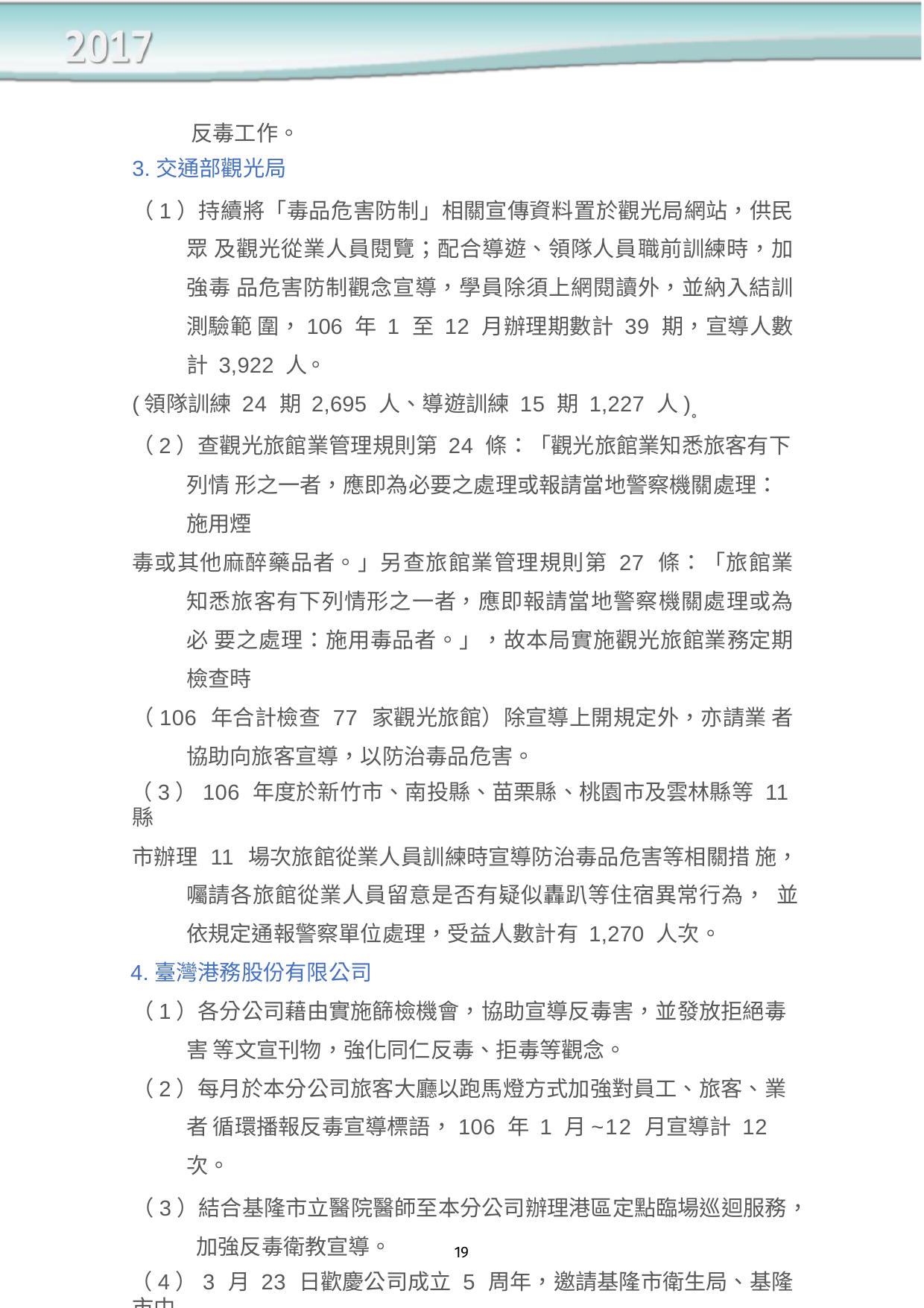

反毒工作。
3.交通部觀光局
（1）持續將「毒品危害防制」相關宣傳資料置於觀光局網站，供民眾 及觀光從業人員閱覽；配合導遊、領隊人員職前訓練時，加強毒 品危害防制觀念宣導，學員除須上網閱讀外，並納入結訓測驗範 圍，106 年 1 至 12 月辦理期數計 39 期，宣導人數計 3,922 人。
(領隊訓練 24 期 2,695 人、導遊訓練 15 期 1,227 人)〭
（2）查觀光旅館業管理規則第 24 條：「觀光旅館業知悉旅客有下列情 形之一者，應即為必要之處理或報請當地警察機關處理：施用煙
毒或其他麻醉藥品者。」另查旅館業管理規則第 27 條：「旅館業 知悉旅客有下列情形之一者，應即報請當地警察機關處理或為必 要之處理：施用毒品者。」，故本局實施觀光旅館業務定期檢查時
（106 年合計檢查 77 家觀光旅館）除宣導上開規定外，亦請業 者協助向旅客宣導，以防治毒品危害。
（3）106 年度於新竹市、南投縣、苗栗縣、桃園市及雲林縣等 11 縣
市辦理 11 場次旅館從業人員訓練時宣導防治毒品危害等相關措 施，囑請各旅館從業人員留意是否有疑似轟趴等住宿異常行為，  並依規定通報警察單位處理，受益人數計有 1,270 人次。
4.臺灣港務股份有限公司
（1）各分公司藉由實施篩檢機會，協助宣導反毒害，並發放拒絕毒害 等文宣刊物，強化同仁反毒、拒毒等觀念。
（2）每月於本分公司旅客大廳以跑馬燈方式加強對員工、旅客、業者 循環播報反毒宣導標語，106 年 1 月~12 月宣導計 12 次。
（3）結合基隆市立醫院醫師至本分公司辦理港區定點臨場巡迴服務，  加強反毒衛教宣導。
（4）3 月 23 日歡慶公司成立 5 周年，邀請基隆市衛生局、基隆市中
正區衛生所及基隆市立醫院共同辦理「守護海洋~拾起幸福」淨 灘無菸、毒品防制健康宣導活動，員工及基隆市民計 123 人參加。
19